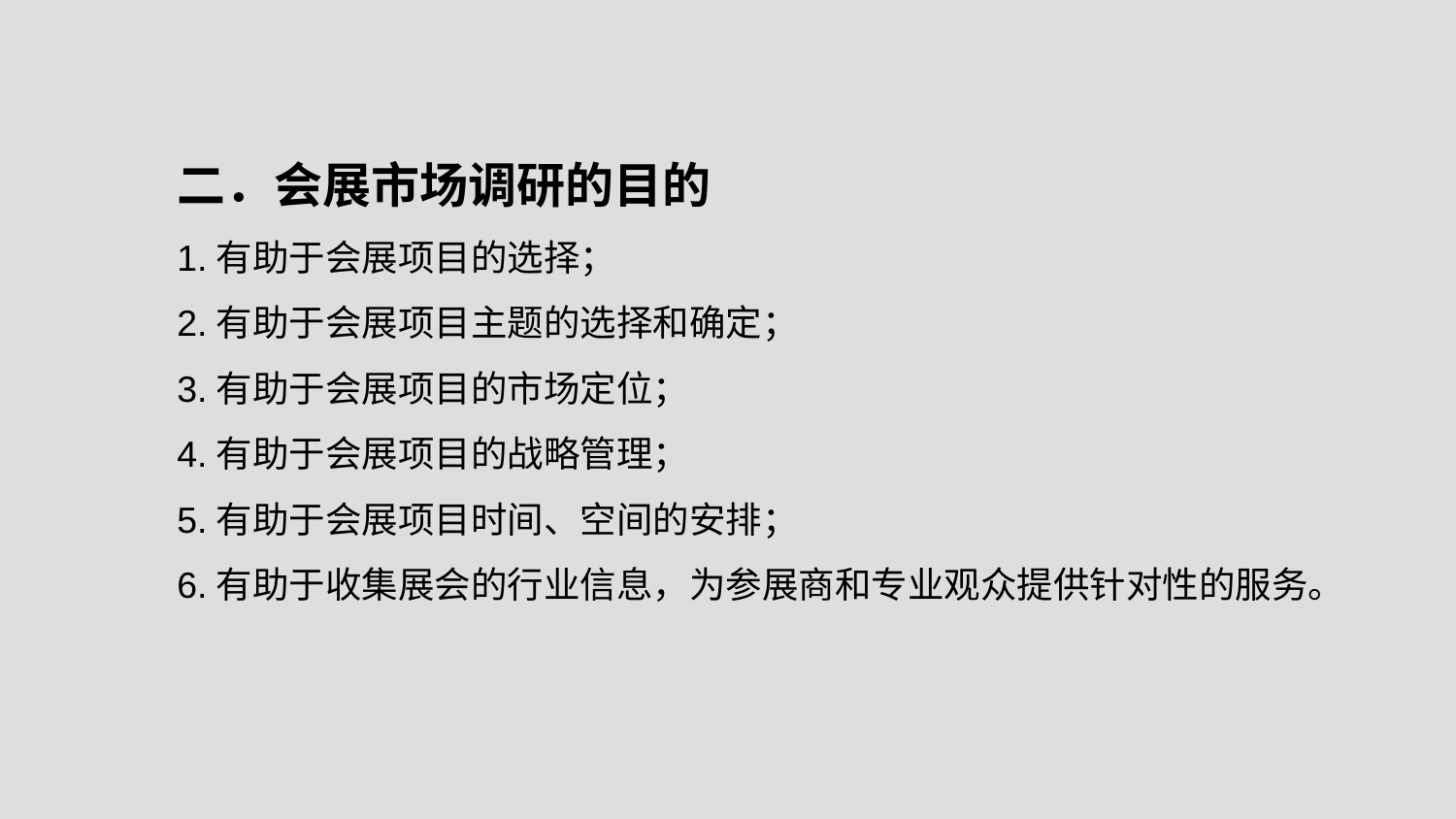

二．会展市场调研的目的
1.有助于会展项目的选择；
2.有助于会展项目主题的选择和确定；
3.有助于会展项目的市场定位；
4.有助于会展项目的战略管理；
5.有助于会展项目时间、空间的安排；
6.有助于收集展会的行业信息，为参展商和专业观众提供针对性的服务。